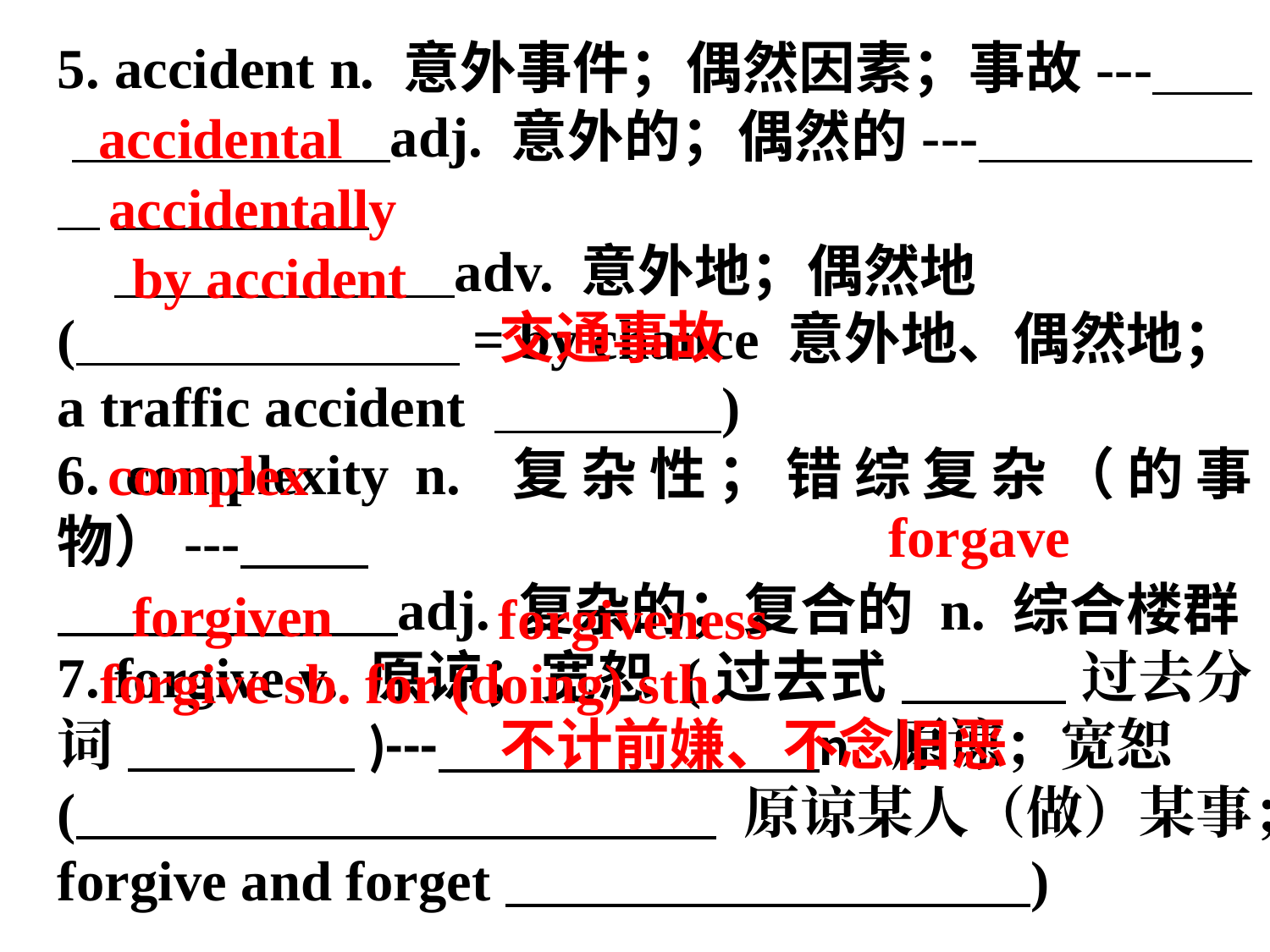

5. accident n. 意外事件；偶然因素；事故---
                       adj. 意外的；偶然的---
                            adv. 意外地；偶然地
(                            = by chance 意外地、偶然地；a traffic accident                  )
6. complexity n. 复杂性；错综复杂（的事物）---
                        adj. 复杂的；复合的 n. 综合楼群
7. forgive v. 原谅；宽恕 (过去式             过去分词                 )---                              n. 原谅；宽恕
(                                              原谅某人（做）某事；
forgive and forget                                      )
accidental
accidentally
by accident
交通事故
complex
forgave
forgiven
forgiveness
forgive sb. for (doing) sth.
不计前嫌、不念旧恶